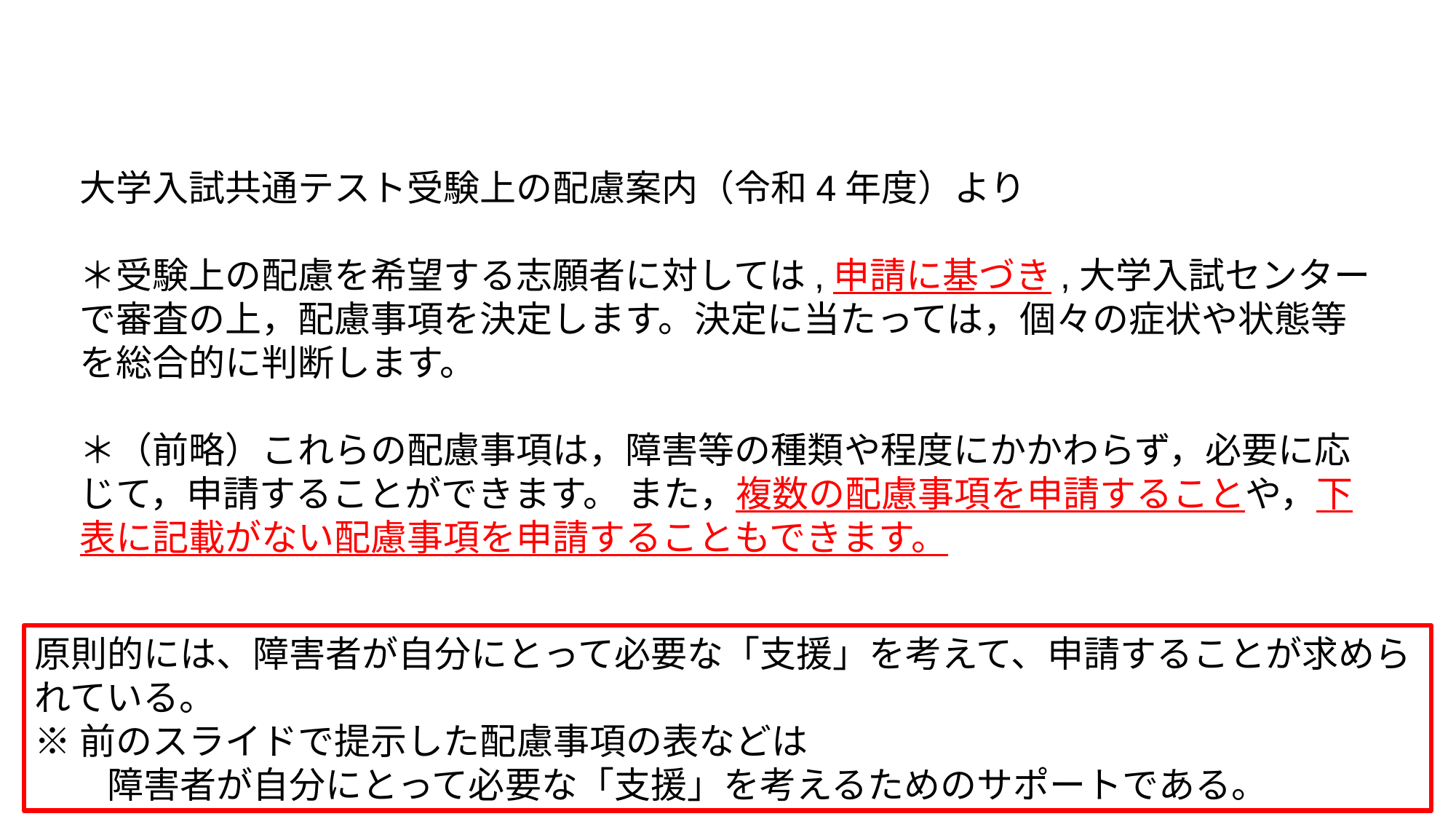

大学入試共通テスト受験上の配慮案内（令和4年度）より

＊受験上の配慮を希望する志願者に対しては,申請に基づき,大学入試センターで審査の上，配慮事項を決定します。決定に当たっては，個々の症状や状態等を総合的に判断します。

＊（前略）これらの配慮事項は，障害等の種類や程度にかかわらず，必要に応じて，申請することができます。 また，複数の配慮事項を申請することや，下表に記載がない配慮事項を申請することもできます。
原則的には、障害者が自分にとって必要な「支援」を考えて、申請することが求められている。
※前のスライドで提示した配慮事項の表などは
　　障害者が自分にとって必要な「支援」を考えるためのサポートである。